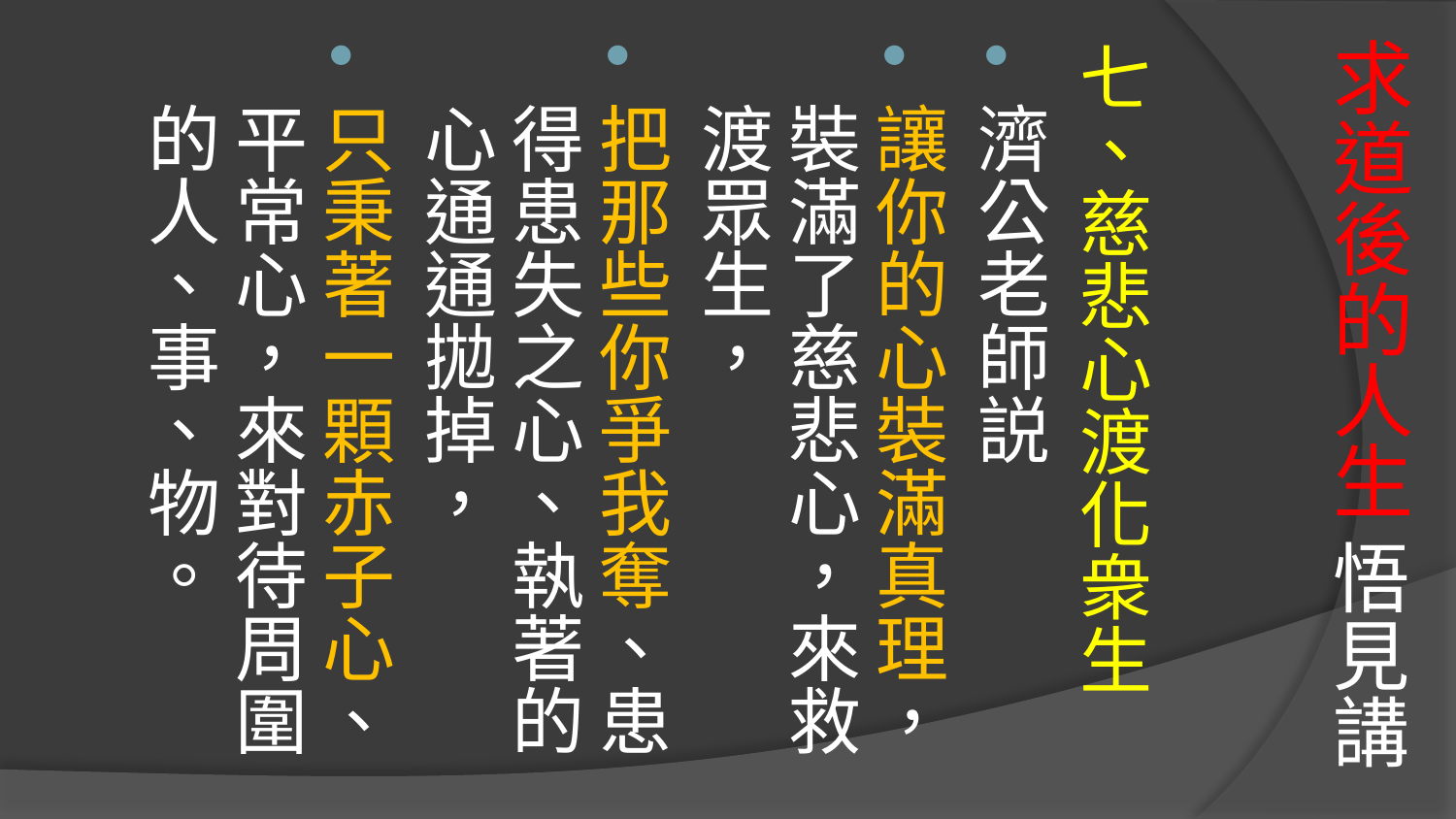

# 求道後的人生 悟見講
七、慈悲心渡化衆生
濟公老師説
讓你的心裝滿真理，裝滿了慈悲心，來救渡眾生，
把那些你爭我奪、患得患失之心、執著的心通通拋掉，
只秉著一顆赤子心、平常心，來對待周圍的人、事、物。﻿﻿